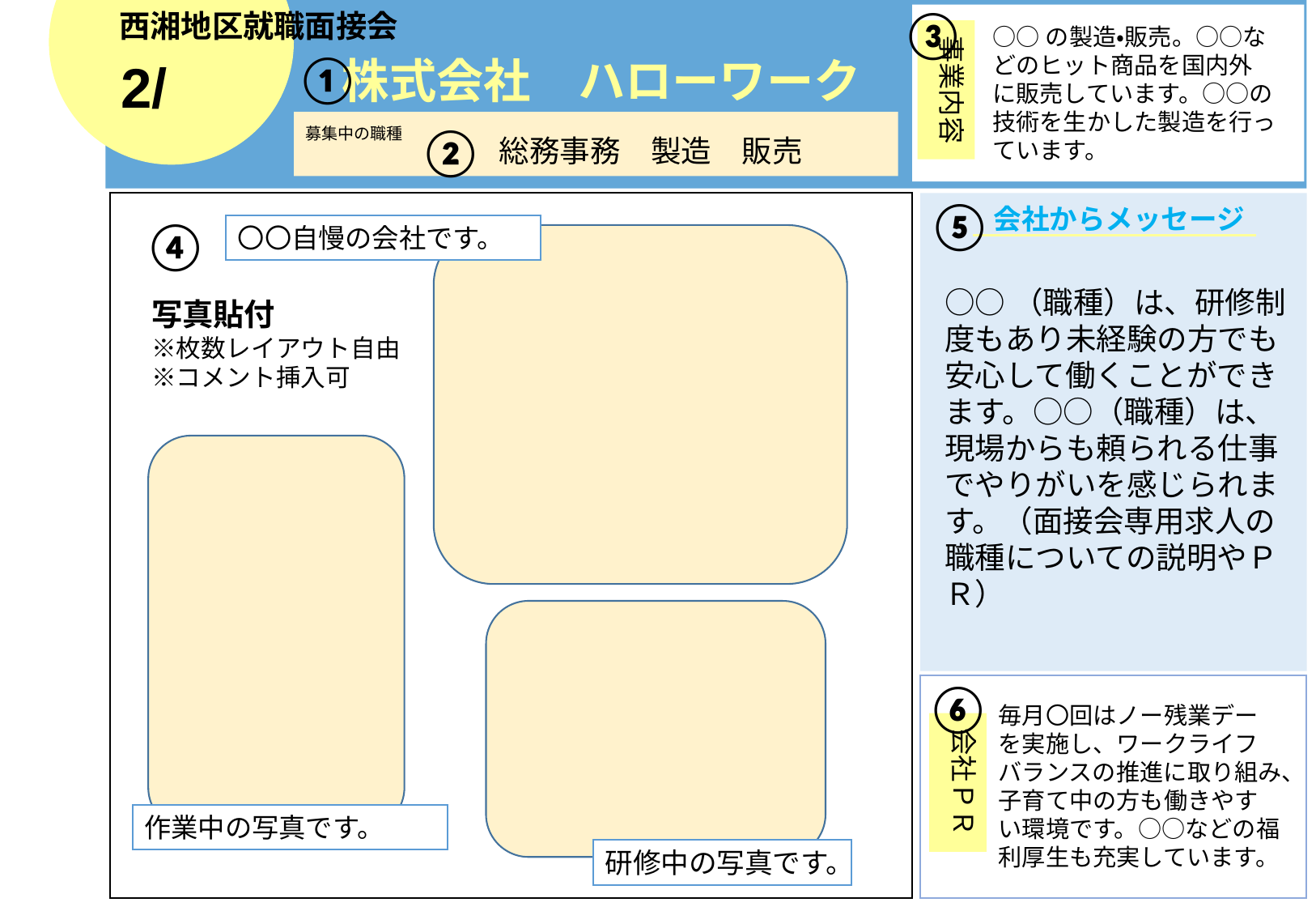

③

西湘地区就職面接会

○○の製造・販売。○○などのヒット商品を国内外に販売しています。○○の技術を生かした製造を行っています。
事業内容
①
株式会社　ハローワーク
2/
募集中の職種

②
総務事務　製造　販売
⑤

会社からメッセージ
④
〇〇自慢の会社です。

○○（職種）は、研修制度もあり未経験の方でも安心して働くことができます。○○（職種）は、現場からも頼られる仕事でやりがいを感じられます。（面接会専用求人の職種についての説明やＰＲ）
写真貼付
※枚数レイアウト自由
※コメント挿入可

⑥

毎月〇回はノー残業デーを実施し、ワークライフバランスの推進に取り組み、子育て中の方も働きやすい環境です。○○などの福利厚生も充実しています。
会社ＰＲ
作業中の写真です。
研修中の写真です。